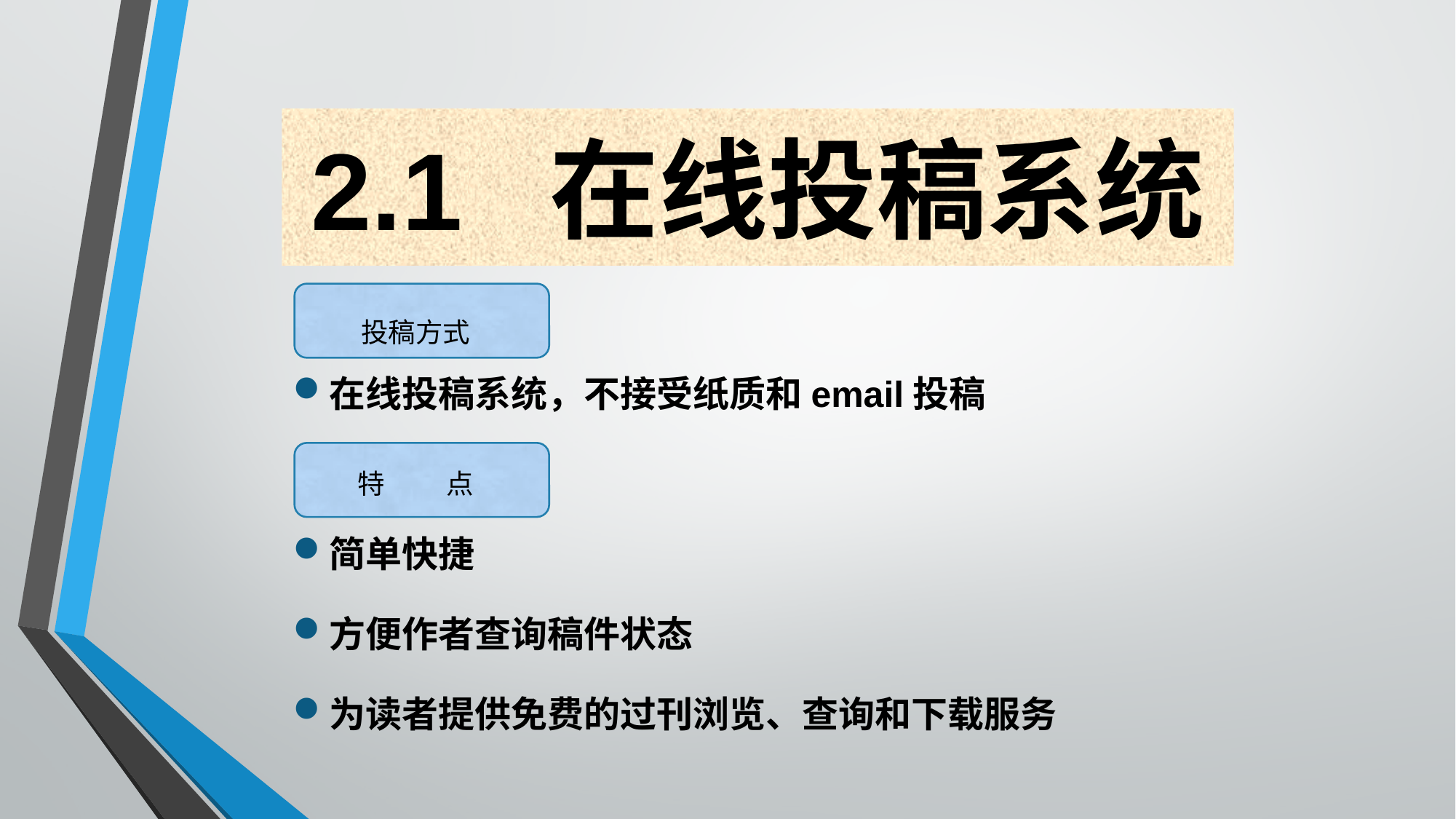

2.1  在线投稿系统

在线投稿系统，不接受纸质和email投稿
特点
简单快捷
方便作者查询稿件状态
为读者提供免费的过刊浏览、查询和下载服务
投稿方式

特          点